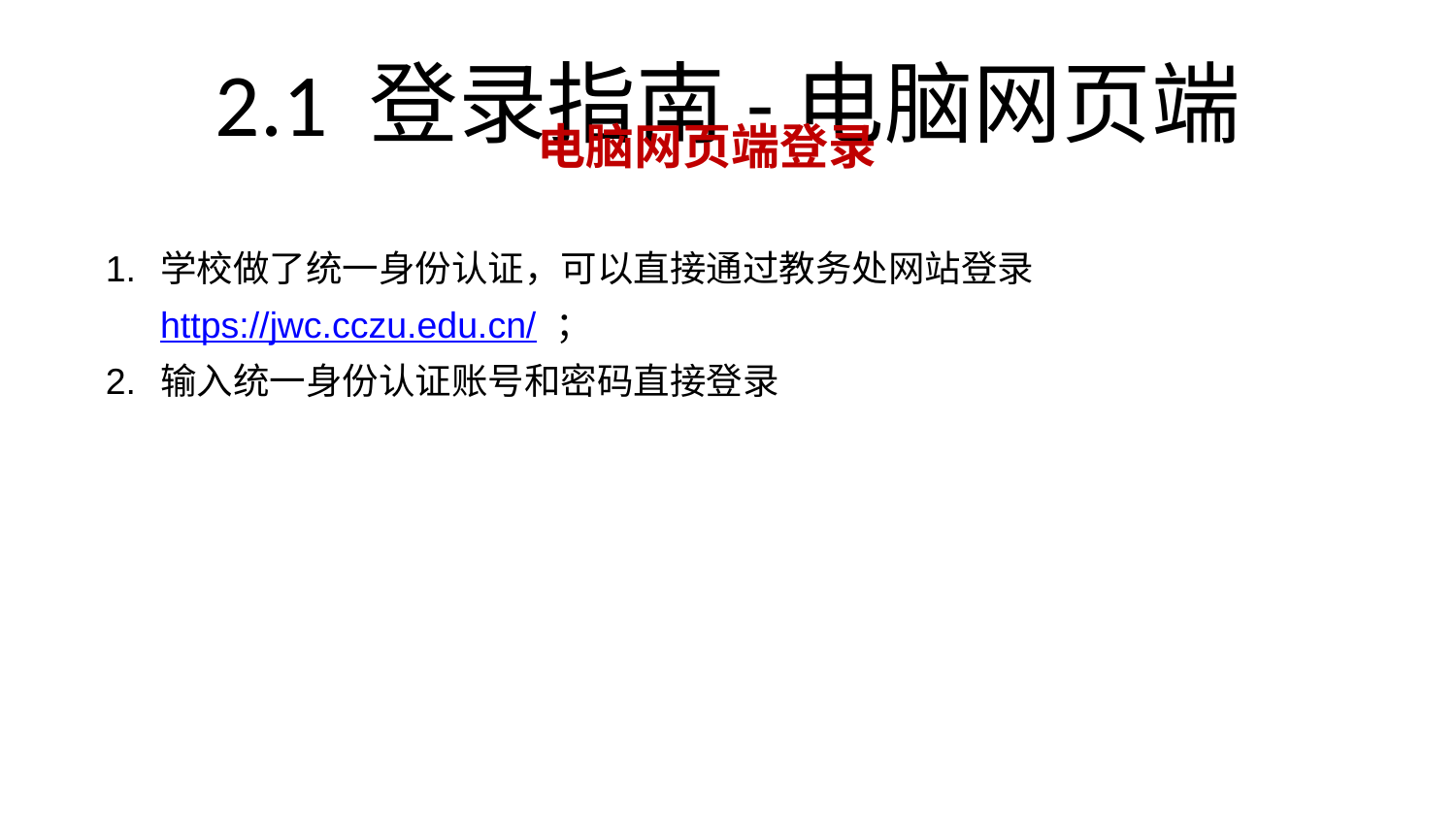

# 2.1 登录指南-电脑网页端
电脑网页端登录

学校做了统一身份认证，可以直接通过教务处网站登录https://jwc.cczu.edu.cn/ ；
输入统一身份认证账号和密码直接登录